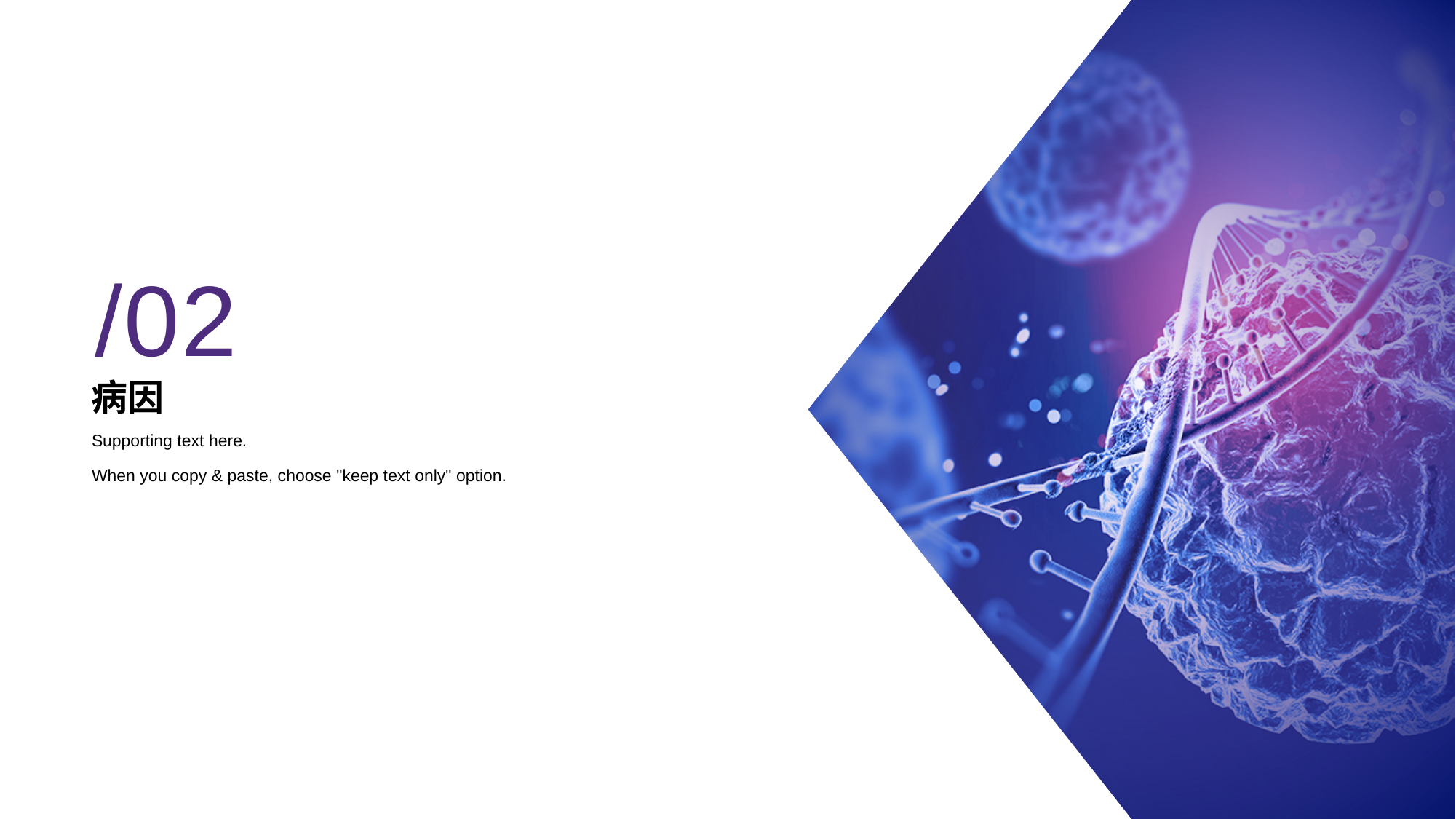

/02
# 病因
Supporting text here.
When you copy & paste, choose "keep text only" option.